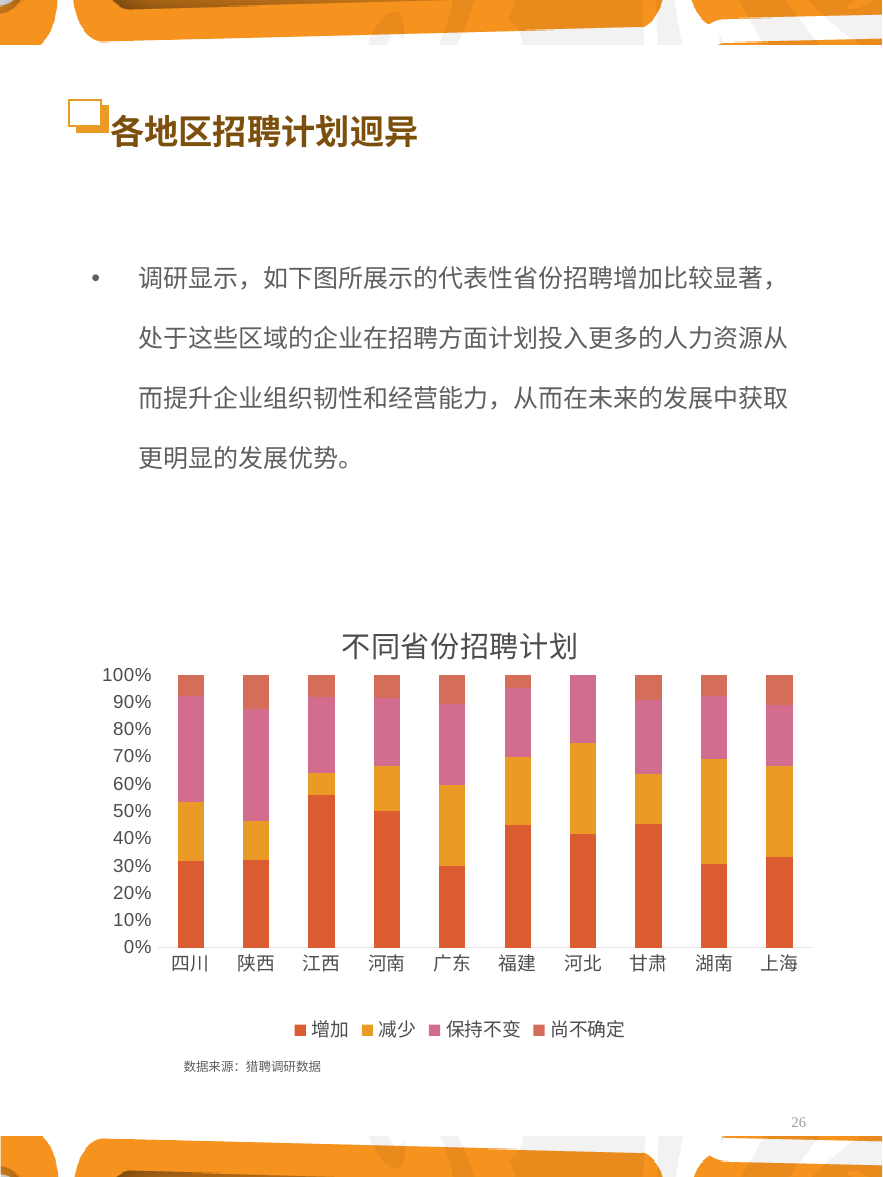

# 各地区招聘计划迥异

调研显示，如下图所展示的代表性省份招聘增加比较显著，处于这些区域的企业在招聘方面计划投入更多的人力资源从而提升企业组织韧性和经营能力，从而在未来的发展中获取更明显的发展优势。

### Chart: 不同省份招聘计划

| Category | 增加 | 减少 | 保持不变 | 尚不确定 |
|---|---|---|---|---|
| 四川 | 0.10459183673469388 | 0.07142857142857142 | 0.12755102040816327 | 0.025510204081632654 |
| 陕西 | 0.04591836734693878 | 0.02040816326530612 | 0.058673469387755105 | 0.017857142857142856 |
| 江西 | 0.03571428571428571 | 0.00510204081632653 | 0.017857142857142856 | 0.00510204081632653 |
| 河南 | 0.030612244897959183 | 0.01020408163265306 | 0.015306122448979591 | 0.00510204081632653 |
| 广东 | 0.02806122448979592 | 0.02806122448979592 | 0.02806122448979592 | 0.01020408163265306 |
| 福建 | 0.02295918367346939 | 0.012755102040816327 | 0.012755102040816327 | 0.002551020408163265 |
| 河北 | 0.012755102040816327 | 0.01020408163265306 | 0.007653061224489796 | 0.0 |
| 甘肃 | 0.012755102040816327 | 0.00510204081632653 | 0.007653061224489796 | 0.002551020408163265 |
| 湖南 | 0.01020408163265306 | 0.012755102040816327 | 0.007653061224489796 | 0.002551020408163265 |
| 上海 | 0.007653061224489796 | 0.007653061224489796 | 0.00510204081632653 | 0.002551020408163265 |
数据来源：猎聘调研数据
26